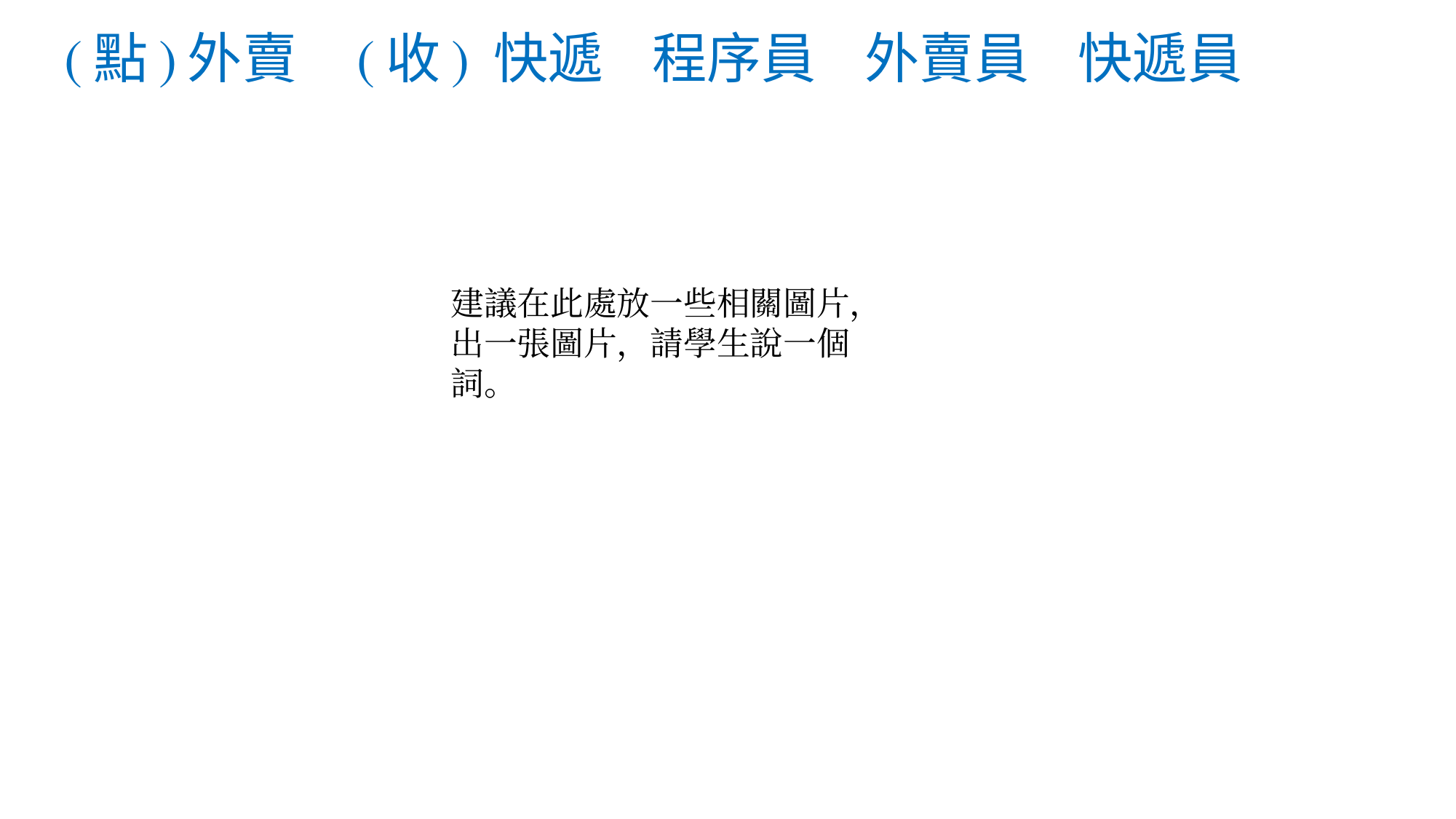

# (點)外賣    (收) 快遞    程序員    外賣員    快遞員
建議在此處放一些相關圖片，出一張圖片，請學生說一個詞。